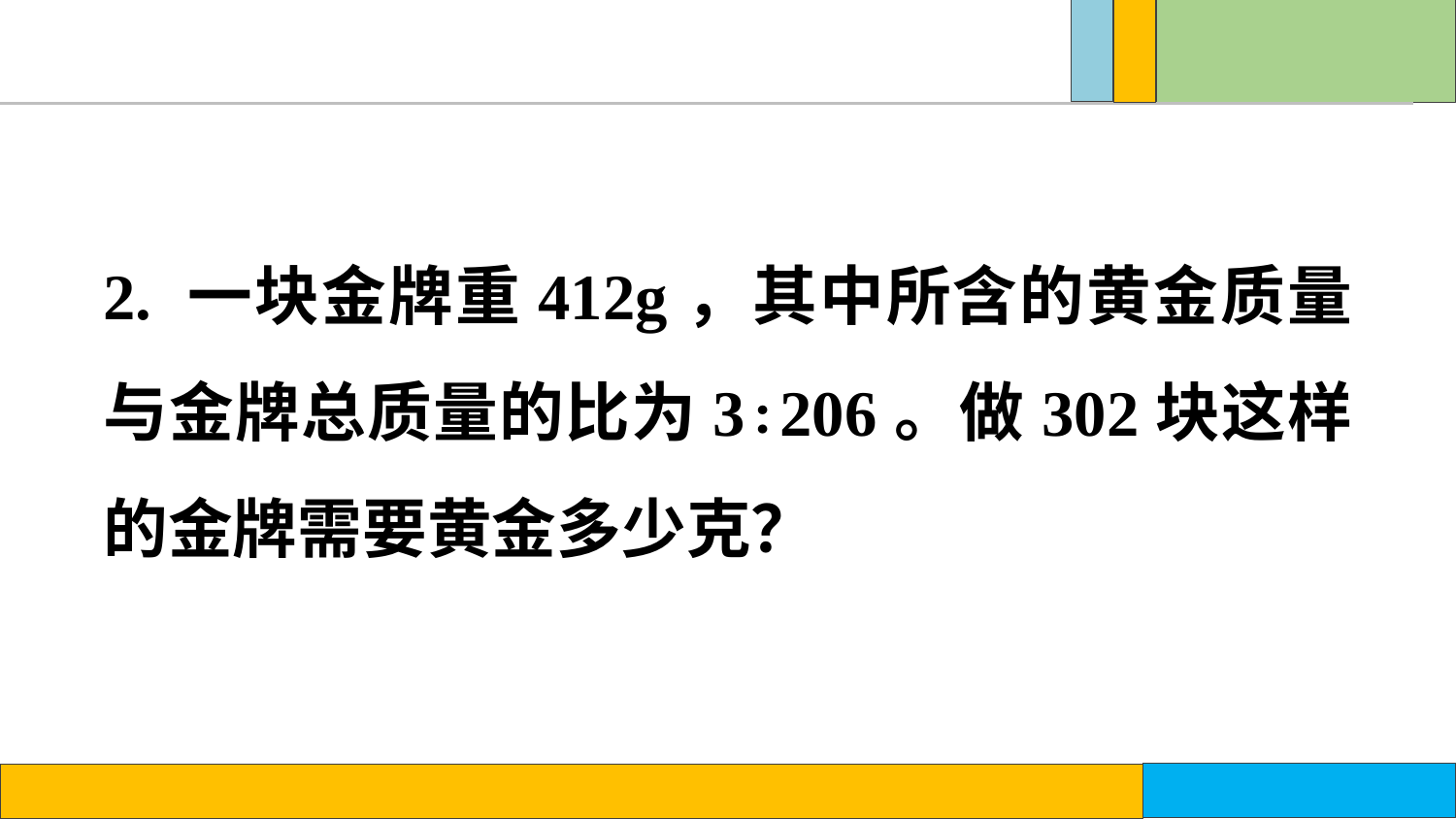

2. 一块金牌重412g，其中所含的黄金质量与金牌总质量的比为3∶206。做302块这样的金牌需要黄金多少克？